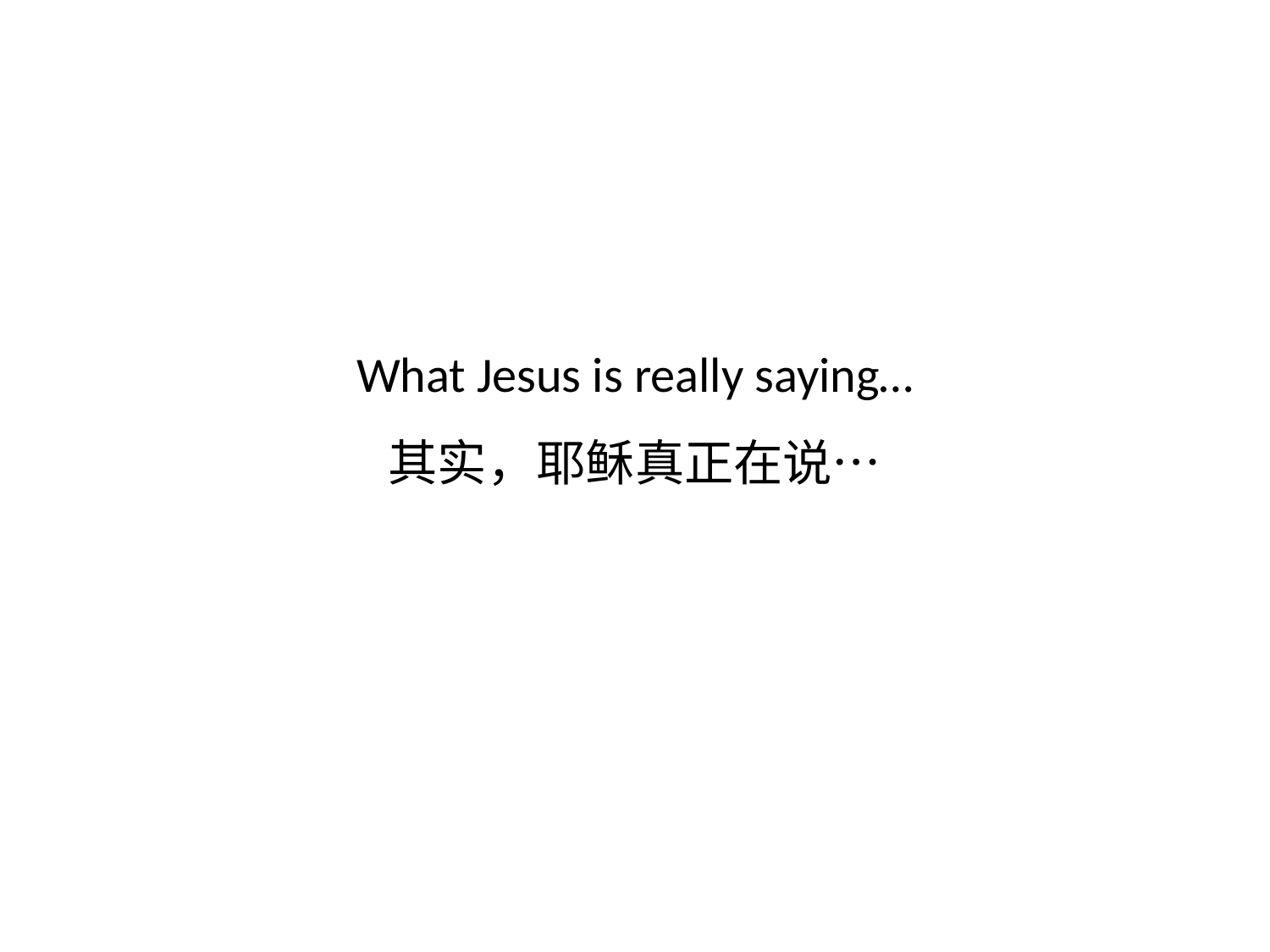

# What Jesus is really saying… 其实，耶稣真正在说…